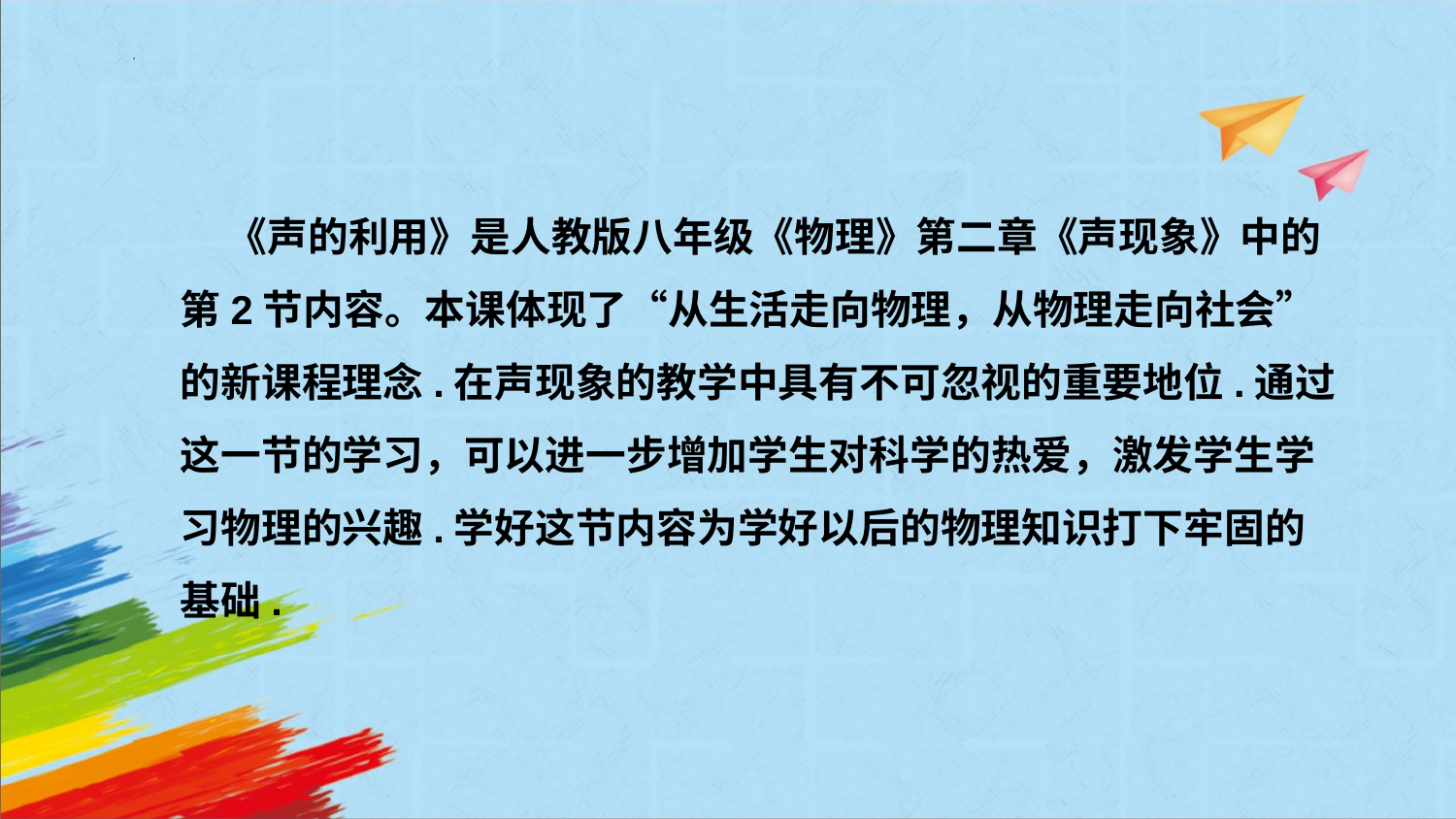

《声的利用》是人教版八年级《物理》第二章《声现象》中的第2节内容。本课体现了“从生活走向物理，从物理走向社会”的新课程理念.在声现象的教学中具有不可忽视的重要地位.通过这一节的学习，可以进一步增加学生对科学的热爱，激发学生学习物理的兴趣.学好这节内容为学好以后的物理知识打下牢固的基础.